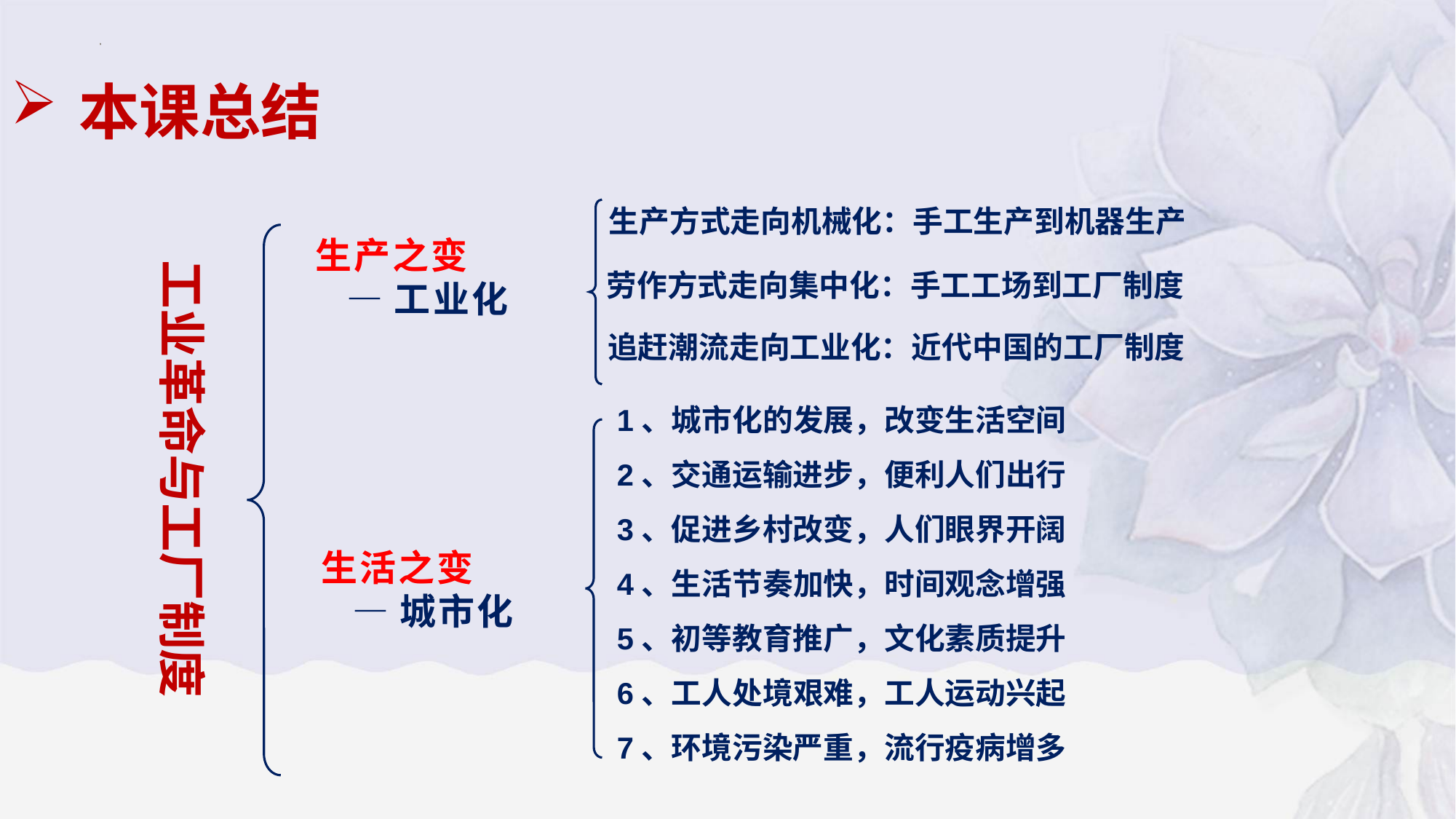

本课总结
生产方式走向机械化：手工生产到机器生产

生产之变
   —工业化
劳作方式走向集中化：手工工场到工厂制度
追赶潮流走向工业化：近代中国的工厂制度
1、城市化的发展，改变生活空间
2、交通运输进步，便利人们出行
3、促进乡村改变，人们眼界开阔
4、生活节奏加快，时间观念增强
5、初等教育推广，文化素质提升
6、工人处境艰难，工人运动兴起
7、环境污染严重，流行疫病增多

生活之变
   —城市化
工业革命与工厂制度